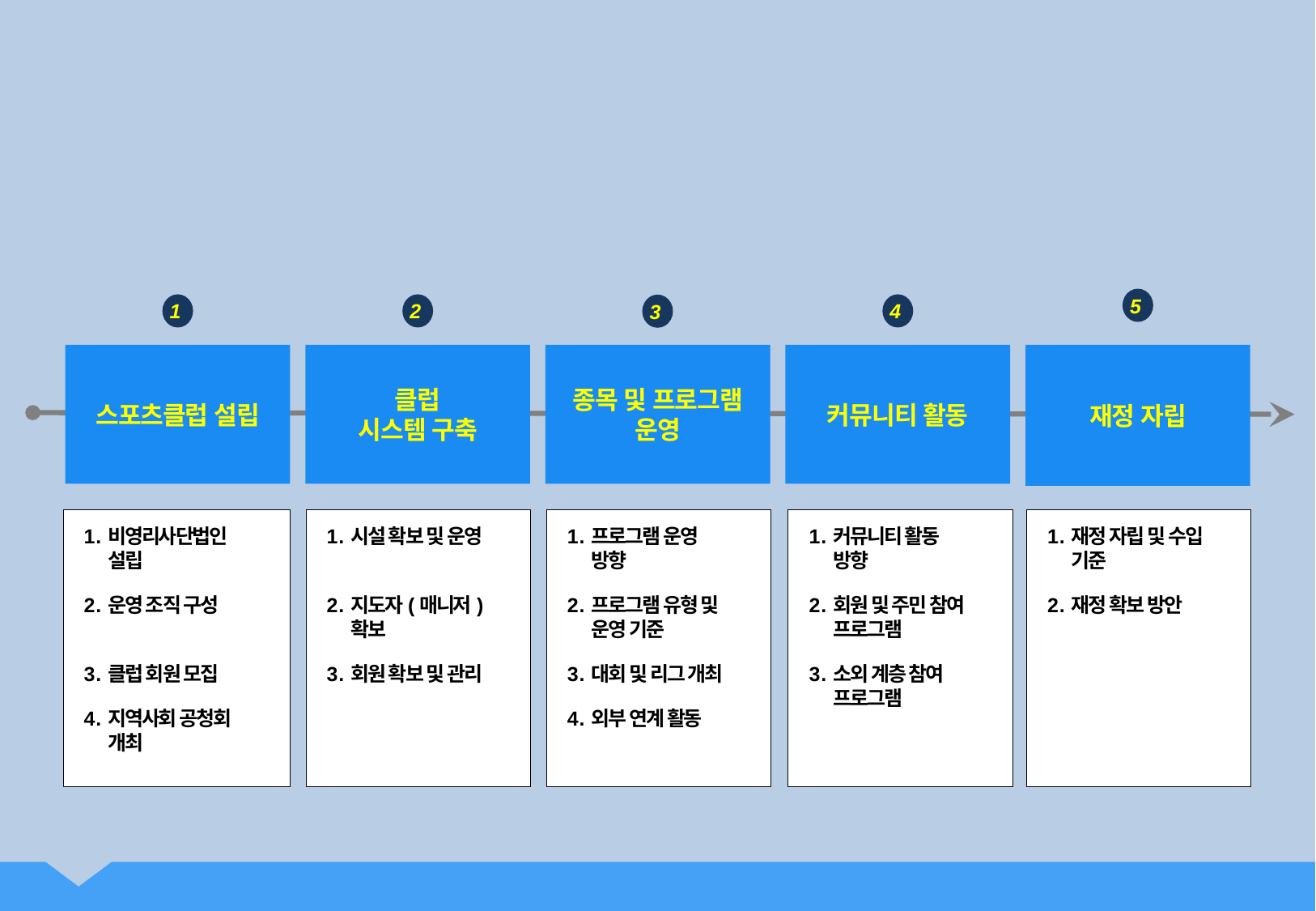

스포츠클럽 사업 흐름도
5
1
2
4
3
스포츠클럽 설립
클럽
시스템 구축
종목 및 프로그램
운영
커뮤니티 활동
재정 자립

비영리사단법인
설립
운영 조직 구성
클럽 회원 모집
지역사회 공청회
개최
시설 확보 및 운영
지도자(매니저)
확보
회원 확보 및 관리
프로그램 운영
방향
프로그램 유형 및
운영 기준
대회 및 리그 개최
외부 연계 활동
커뮤니티 활동
방향
회원 및 주민 참여
프로그램
소외 계층 참여
프로그램
재정 자립 및 수입
기준
재정 확보 방안